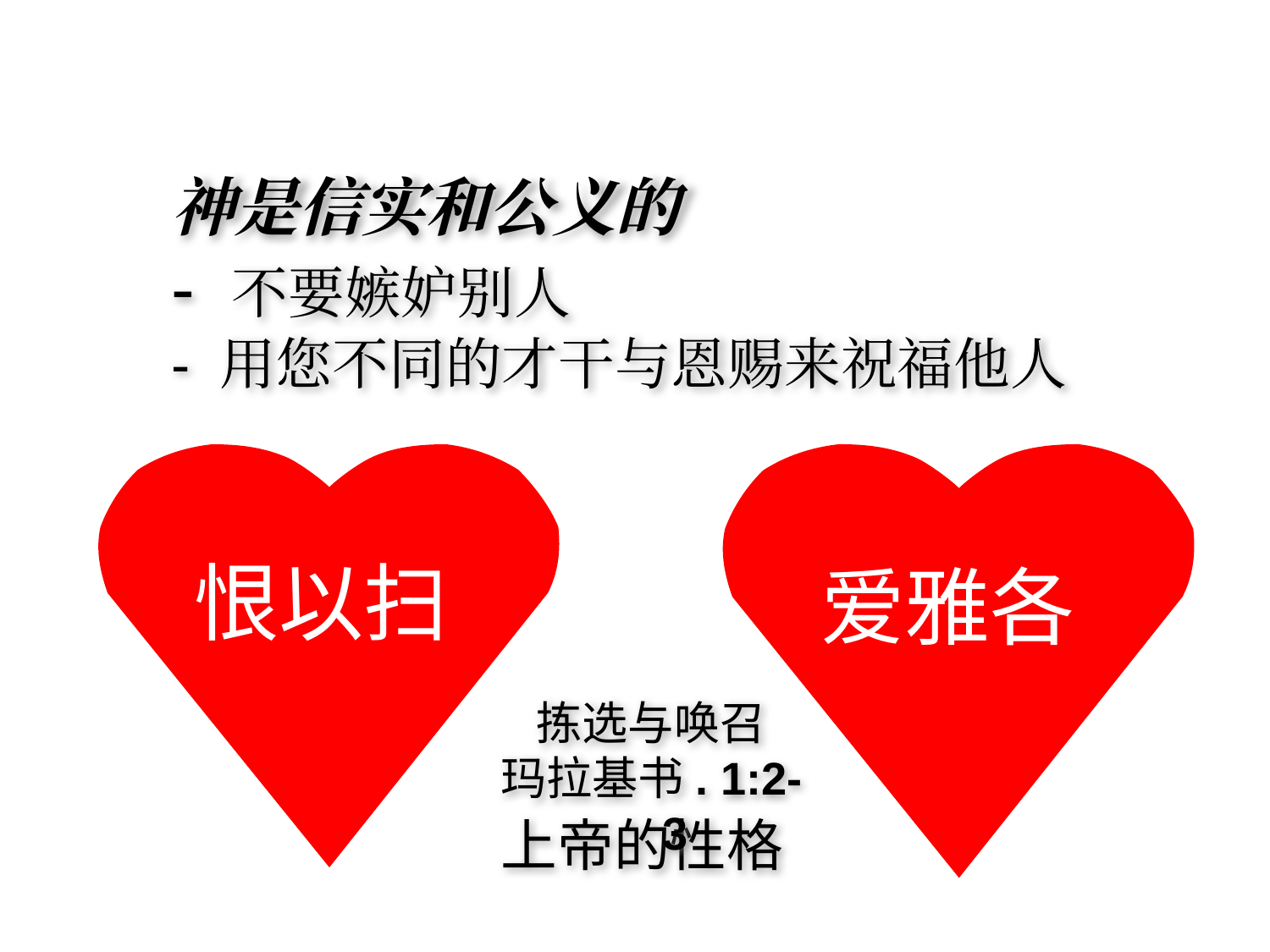

# 神是信实和公义的 - 不要嫉妒别人 - 用您不同的才干与恩赐来祝福他人
恨以扫
爱雅各
拣选与唤召
玛拉基书. 1:2-3

上帝的性格